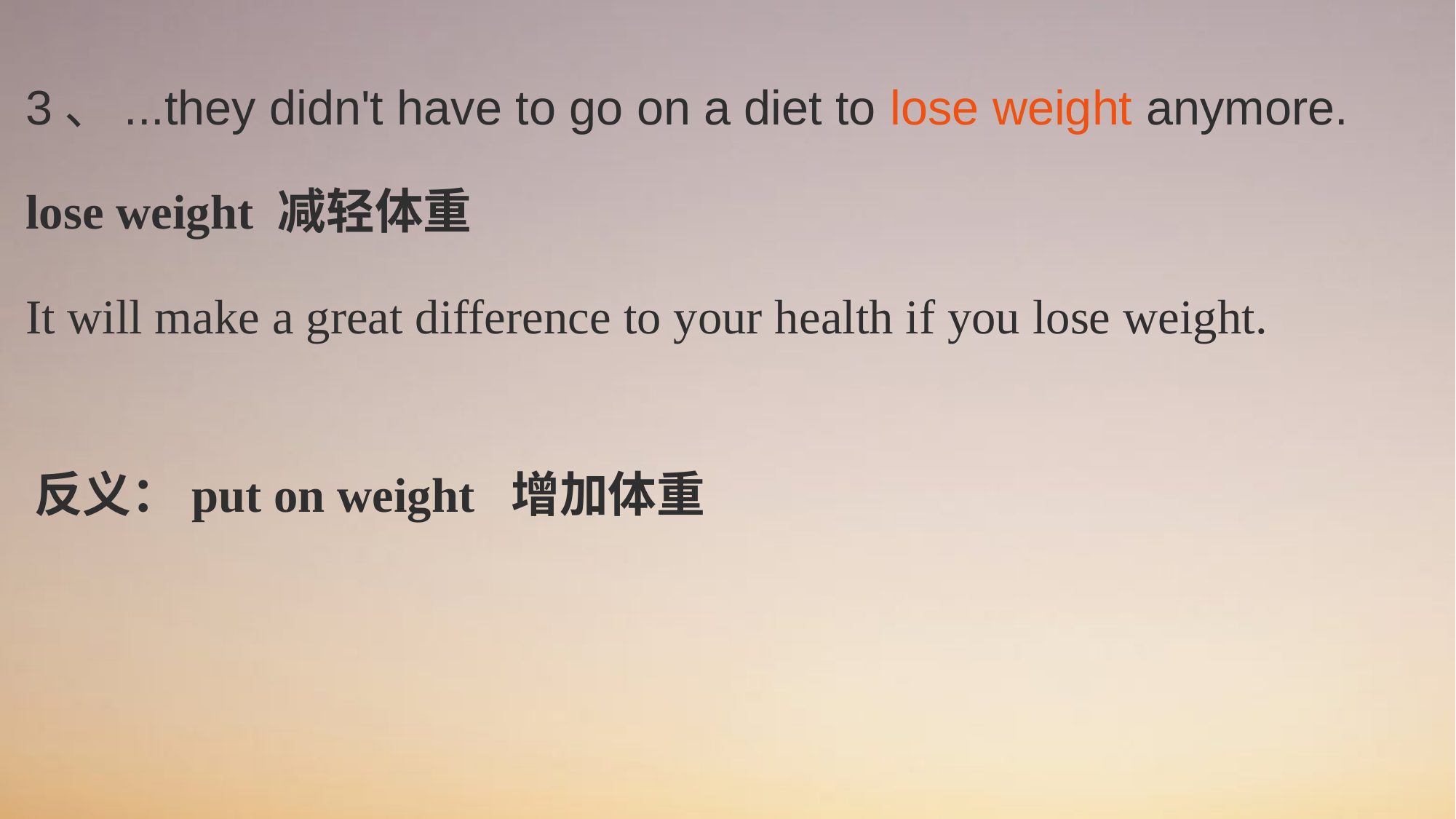

# 3、...they didn't have to go on a diet to lose weight anymore. lose weight 减轻体重 It will make a great difference to your health if you lose weight.
反义：put on weight  增加体重